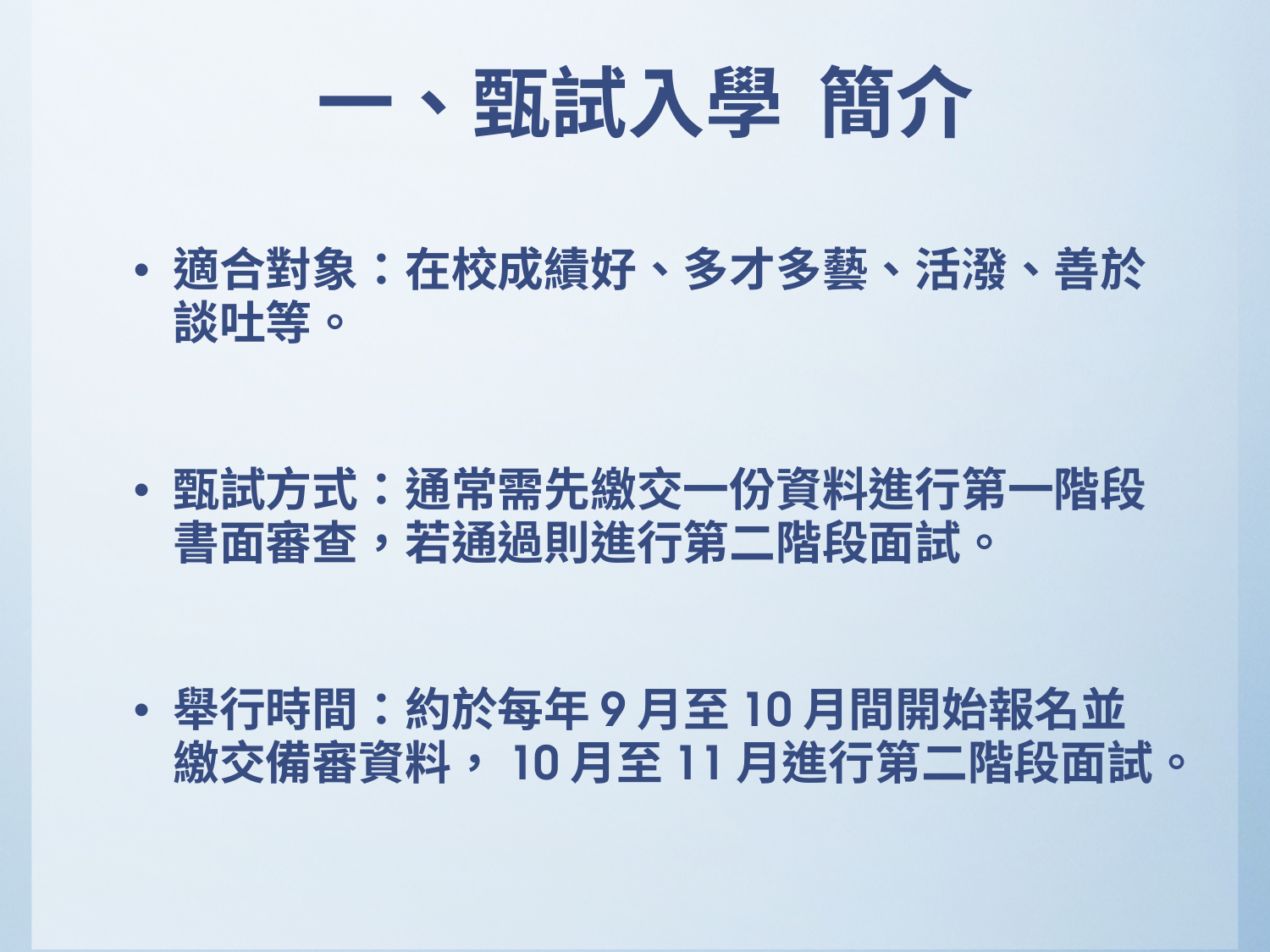

# 一、甄試入學  簡介
適合對象：在校成績好、多才多藝、活潑、善於談吐等。

甄試方式：通常需先繳交一份資料進行第一階段書面審查，若通過則進行第二階段面試。

舉行時間：約於每年9月至10月間開始報名並繳交備審資料，10月至11月進行第二階段面試。